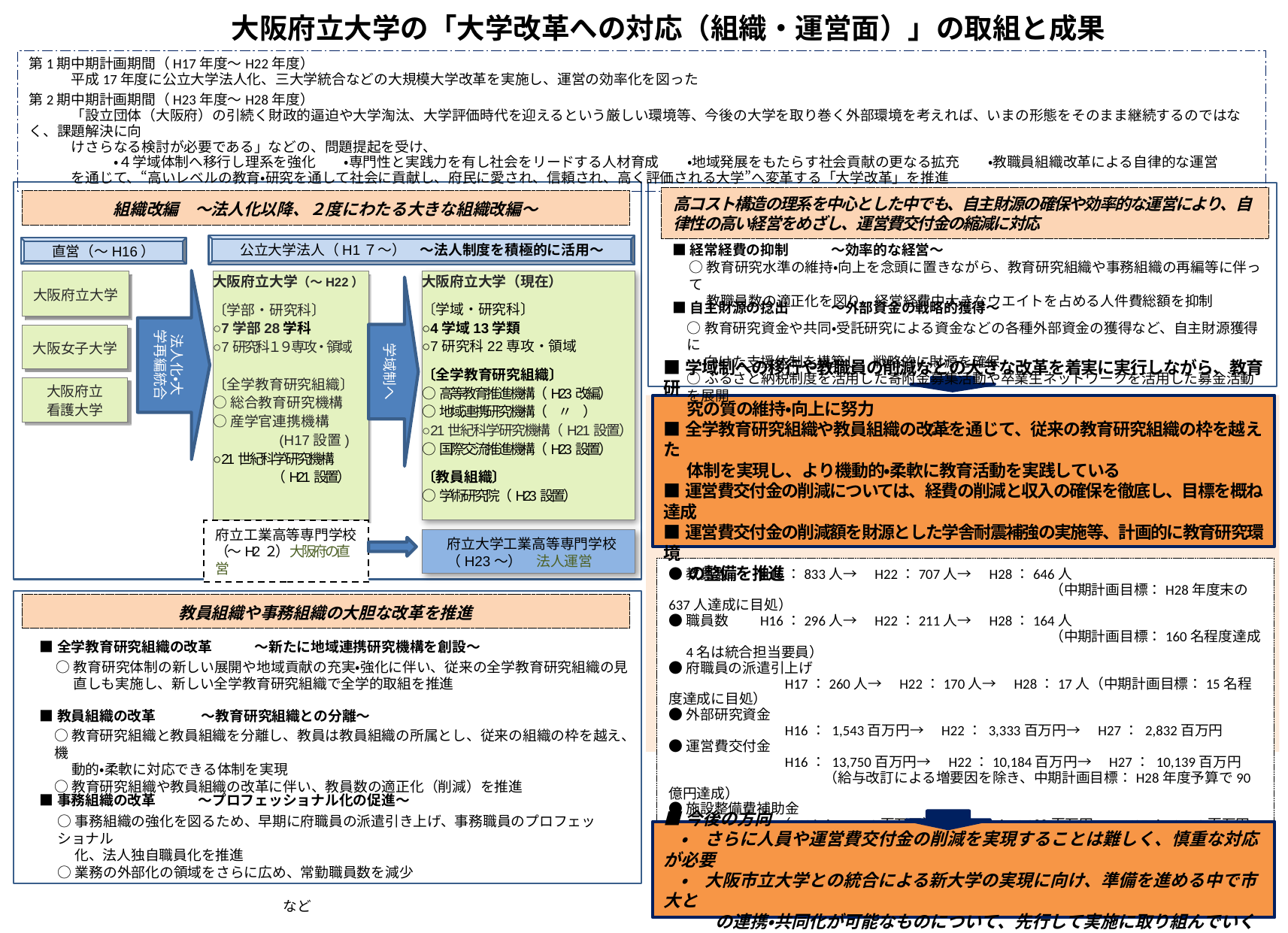

大阪府立大学の「大学改革への対応（組織・運営面）」の取組と成果
第1期中期計画期間（H17年度～H22年度）
　　　平成17年度に公立大学法人化、三大学統合などの大規模大学改革を実施し、運営の効率化を図った

第2期中期計画期間（H23年度～H28年度）
　　　「設立団体（大阪府）の引続く財政的逼迫や大学淘汰、大学評価時代を迎えるという厳しい環境等、今後の大学を取り巻く外部環境を考えれば、いまの形態をそのまま継続するのではなく、課題解決に向
　　　けさらなる検討が必要である」などの、問題提起を受け、
　　　　　　・４学域体制へ移行し理系を強化　　・専門性と実践力を有し社会をリードする人材育成　　・地域発展をもたらす社会貢献の更なる拡充　　・教職員組織改革による自律的な運営
　　　を通じて、“高いレベルの教育・研究を通して社会に貢献し、府民に愛され、信頼され、高く評価される大学”へ変革する「大学改革」を推進

高コスト構造の理系を中心とした中でも、自主財源の確保や効率的な運営により、自律性の高い経営をめざし、運営費交付金の縮減に対応
組織改編　～法人化以降、２度にわたる大きな組織改編～
公立大学法人（H1７～）　～法人制度を積極的に活用～
■経常経費の抑制　　　～効率的な経営～
直営（～H16）
○教育研究水準の維持・向上を念頭に置きながら、教育研究組織や事務組織の再編等に伴って
　 教職員数の適正化を図り、経常経費中大きなウエイトを占める人件費総額を抑制
法人化・大学再編統合
大阪府立大学（現在）

〔学域・研究科〕
○4学域13学類
○7研究科22専攻・領域

〔全学教育研究組織〕
○高等教育推進機構（H23改編）
○地域連携研究機構（　  〃 　）
○21世紀科学研究機構（H21設置）
○国際交流推進機構（H23設置）

〔教員組織〕
○学術研究院（H23設置）
大阪府立大学
大阪府立大学（～H22）

〔学部・研究科〕
○7学部28学科
○7研究科１９専攻・領域

〔全学教育研究組織〕
○総合教育研究機構
○産学官連携機構
 　　　　(H17設置)
○21世紀科学研究機構
　　　　　（H21設置）

学域制へ
■自主財源の捻出　　　～外部資金の戦略的獲得～
○教育研究資金や共同・受託研究による資金などの各種外部資金の獲得など、自主財源獲得に
　 向けた支援体制を構築し、戦略的に財源を確保
○ふるさと納税制度を活用した寄附金募集活動や卒業生ネットワークを活用した募金活動を展開
　　　　　　　　　　　　　　　　　　　　　　　　　　　　　　　　　　　　　　　　　　　　　　　　　　　　　　　　　など
大阪女子大学
大阪府立
看護大学

■学域制への移行や教職員の削減などの大きな改革を着実に実行しながら、教育研
　  究の質の維持・向上に努力
■全学教育研究組織や教員組織の改革を通じて、従来の教育研究組織の枠を越えた
　  体制を実現し、より機動的・柔軟に教育活動を実践している
■運営費交付金の削減については、経費の削減と収入の確保を徹底し、目標を概ね達成
■運営費交付金の削減額を財源とした学舎耐震補強の実施等、計画的に教育研究環境
　   の整備を推進

府立工業高等専門学校
（～H2２）大阪府の直営
府立大学工業高等専門学校（H23～）　法人運営

●教員数　　H16：833人→　H22：707人→　H28：646人
　　　　　　　　　　　　　　　　　　　　　　　　　　　（中期計画目標：H28年度末の637人達成に目処）
●職員数　　H16：296人→　H22：211人→　H28：164人
　　　　　　　　　　　　　　　　　　　　　　　　　　　（中期計画目標：160名程度達成　4名は統合担当要員）
●府職員の派遣引上げ
　　　　　　　　H17：260人→　H22：170人→　H28：17人（中期計画目標：15名程度達成に目処）
●外部研究資金
　　　　　　　　H16： 1,543百万円→　H22： 3,333百万円→　H27： 2,832百万円
●運営費交付金
　　　　　　　　H16： 13,750百万円→　H22：10,184百万円→　H27： 10,139百万円
　　　　　　　　　　　（給与改訂による増要因を除き、中期計画目標：H28年度予算で90億円達成）
●施設整備費補助金
 　　　　　　　 （H16： 　　0百万円）→　H22： 1,388百万円→　H27： 1,549百万円
　　　　　　　　教育棟、先端バイオ棟、サイエンス棟などの整備や14棟の耐震改修などを実施
　（数値はいずれも大学）

教員組織や事務組織の大胆な改革を推進
■全学教育研究組織の改革　　　～新たに地域連携研究機構を創設～
○教育研究体制の新しい展開や地域貢献の充実・強化に伴い、従来の全学教育研究組織の見
　 直しも実施し、新しい全学教育研究組織で全学的取組を推進
■教員組織の改革　　　 ～教育研究組織との分離～
○教育研究組織と教員組織を分離し、教員は教員組織の所属とし、従来の組織の枠を越え、機
　 動的・柔軟に対応できる体制を実現
○教育研究組織や教員組織の改革に伴い、教員数の適正化（削減）を推進
■事務組織の改革　　　～プロフェッショナル化の促進～
○事務組織の強化を図るため、早期に府職員の派遣引き上げ、事務職員のプロフェッショナル
　 化、法人独自職員化を推進
○業務の外部化の領域をさらに広め、常勤職員数を減少
　　　　　　　　　　　　　　　　　　　　　　　　　　　　　　　　　　　　　　　　　　　　　　　　　　　　　　　　など

■今後の方向
　・　さらに人員や運営費交付金の削減を実現することは難しく、慎重な対応が必要
　・　大阪市立大学との統合による新大学の実現に向け、準備を進める中で市大と
　　　の連携・共同化が可能なものについて、先行して実施に取り組んでいく